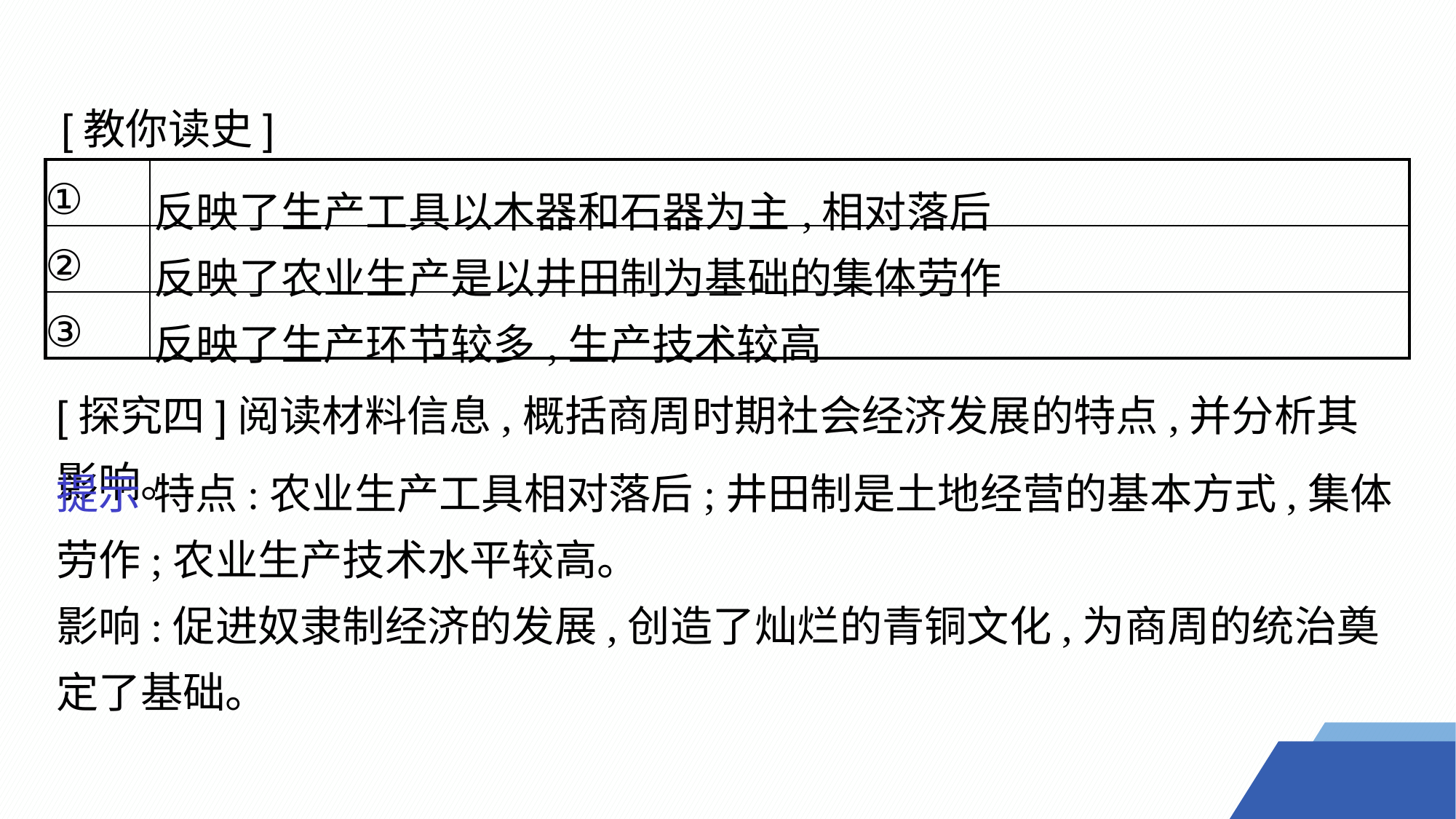

[教你读史]
| ① | 反映了生产工具以木器和石器为主,相对落后 |
| --- | --- |
| ② | 反映了农业生产是以井田制为基础的集体劳作 |
| ③ | 反映了生产环节较多,生产技术较高 |
[探究四]阅读材料信息,概括商周时期社会经济发展的特点,并分析其影响。
提示 特点:农业生产工具相对落后;井田制是土地经营的基本方式,集体劳作;农业生产技术水平较高。
影响:促进奴隶制经济的发展,创造了灿烂的青铜文化,为商周的统治奠定了基础。